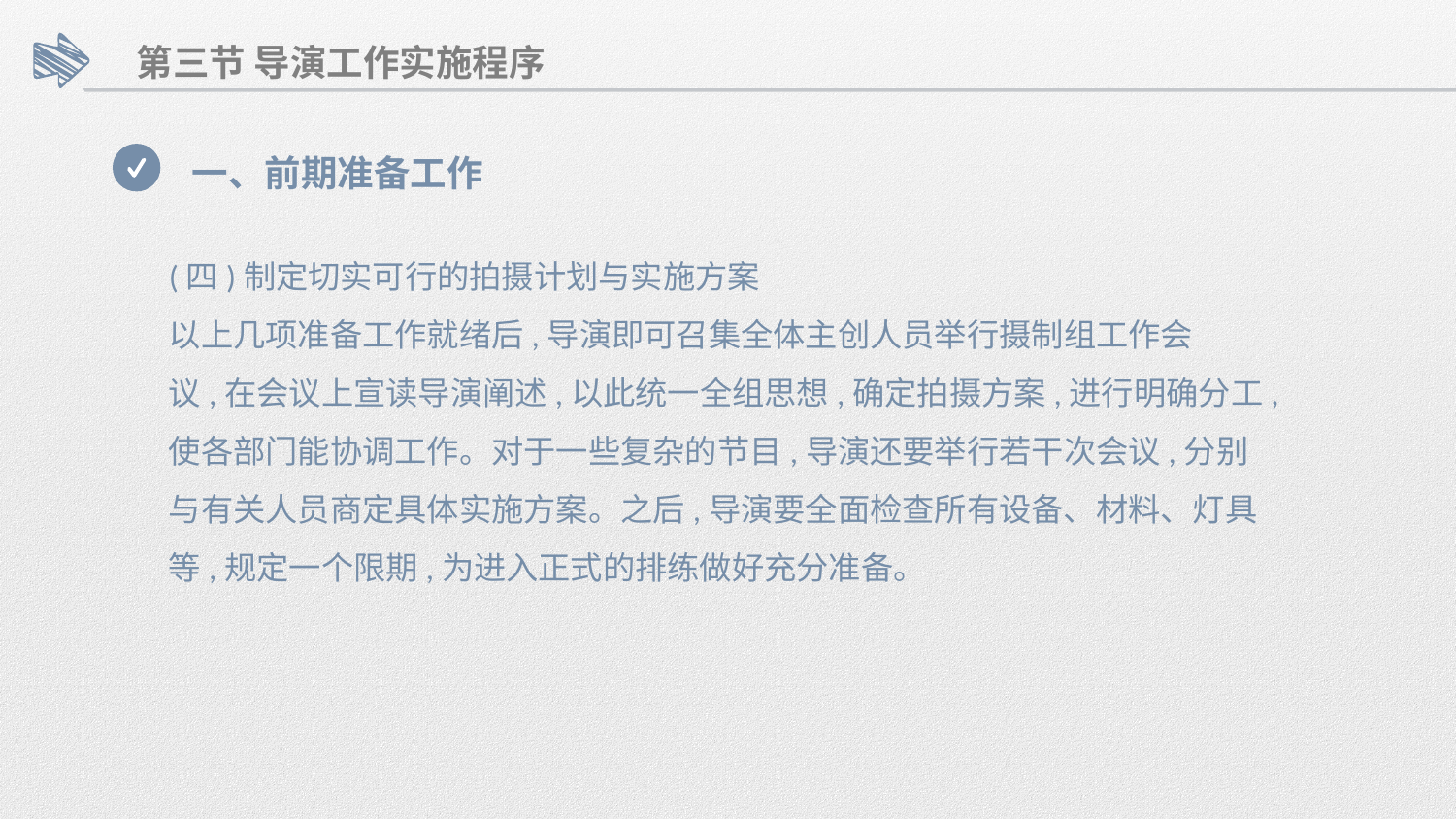

第三节 导演工作实施程序
一、前期准备工作

(四)制定切实可行的拍摄计划与实施方案
以上几项准备工作就绪后,导演即可召集全体主创人员举行摄制组工作会
议,在会议上宣读导演阐述,以此统一全组思想,确定拍摄方案,进行明确分工,
使各部门能协调工作。对于一些复杂的节目,导演还要举行若干次会议,分别
与有关人员商定具体实施方案。之后,导演要全面检查所有设备、材料、灯具
等,规定一个限期,为进入正式的排练做好充分准备。